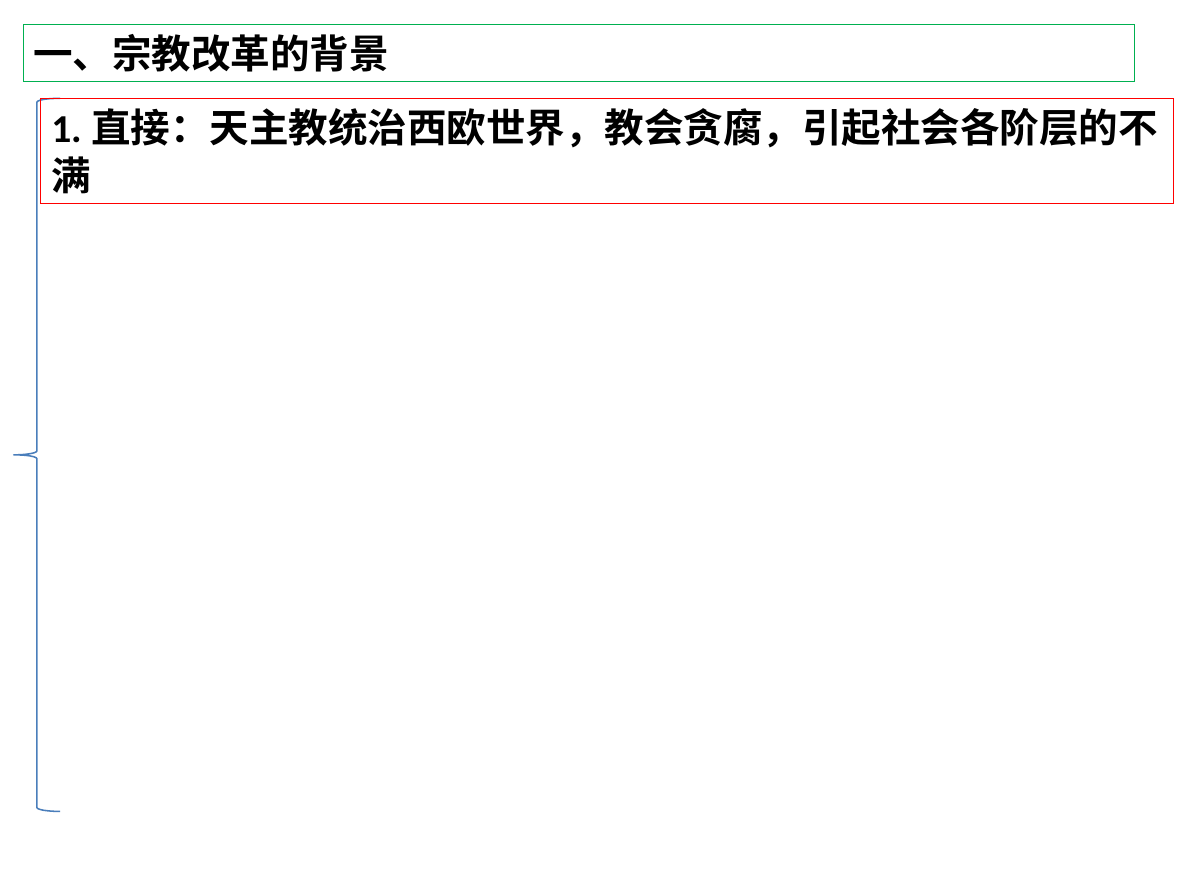

一、宗教改革的背景
1.直接：天主教统治西欧世界，教会贪腐，引起社会各阶层的不满